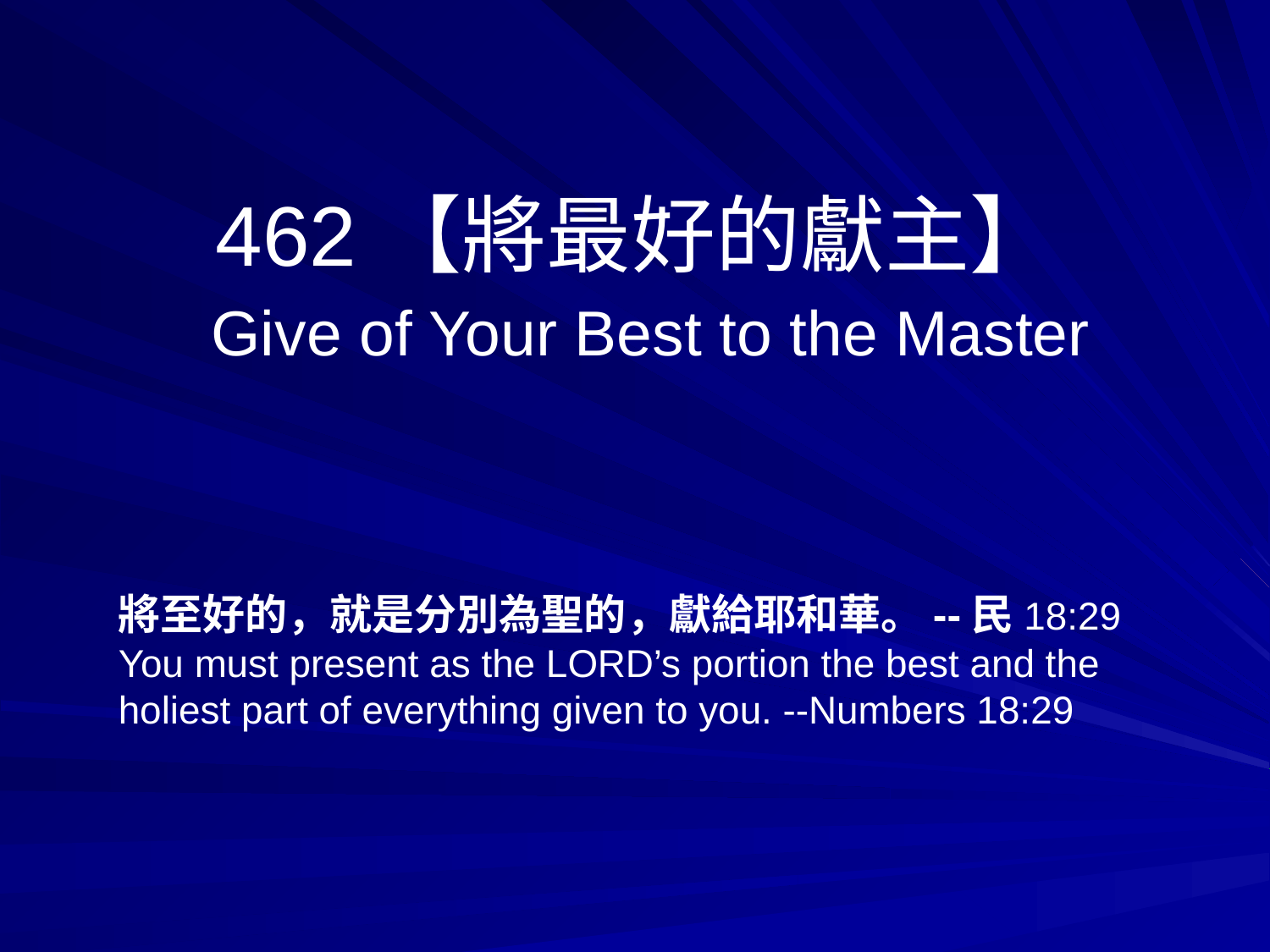

# 462【將最好的獻主】
Give of Your Best to the Master
將至好的，就是分別為聖的，獻給耶和華。--民18:29
You must present as the LORD’s portion the best and the holiest part of everything given to you. --Numbers 18:29